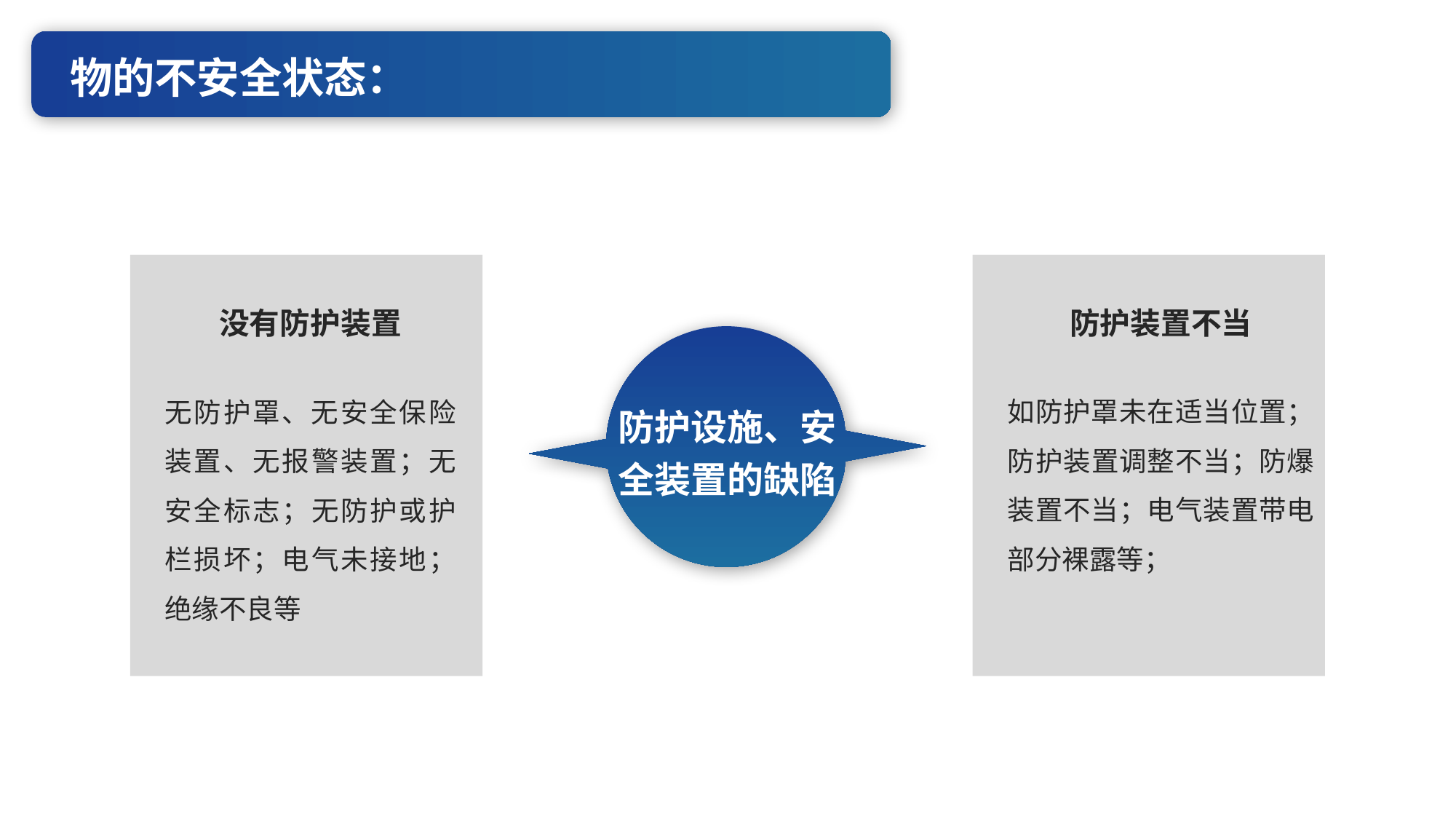

物的不安全状态：

没有防护装置
防护装置不当
无防护罩、无安全保险装置、无报警装置；无安全标志；无防护或护栏损坏；电气未接地；绝缘不良等
如防护罩未在适当位置；防护装置调整不当；防爆装置不当；电气装置带电部分裸露等；
防护设施、安全装置的缺陷